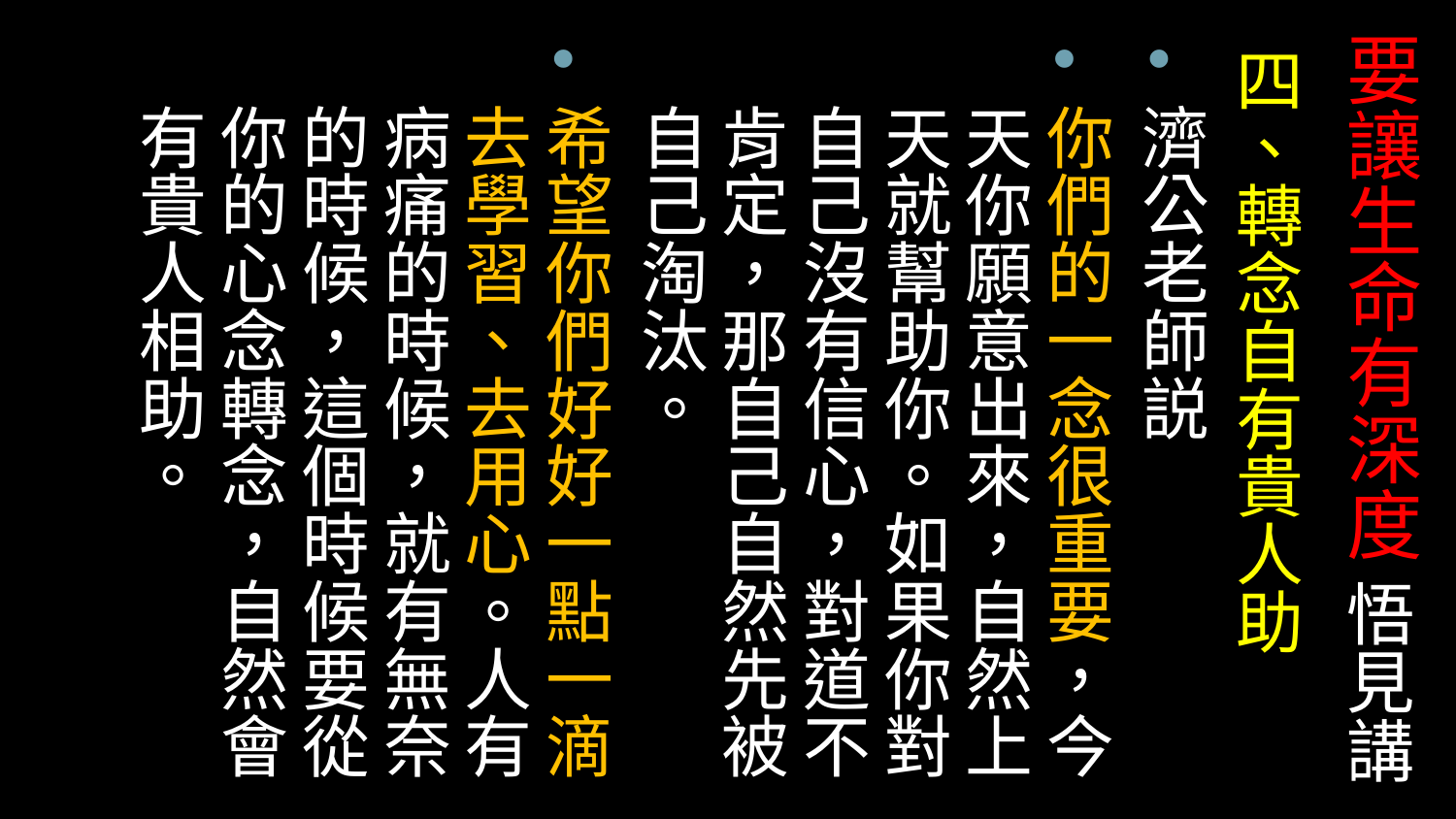

# 要讓生命有深度 悟見講
四、轉念自有貴人助
濟公老師説
你們的一念很重要，今天你願意出來，自然上天就幫助你。如果你對自己沒有信心，對道不肯定，那自己自然先被自己淘汰。
希望你們好好一點一滴去學習、去用心。人有病痛的時候，就有無奈的時候，這個時候要從你的心念轉念，自然會有貴人相助。